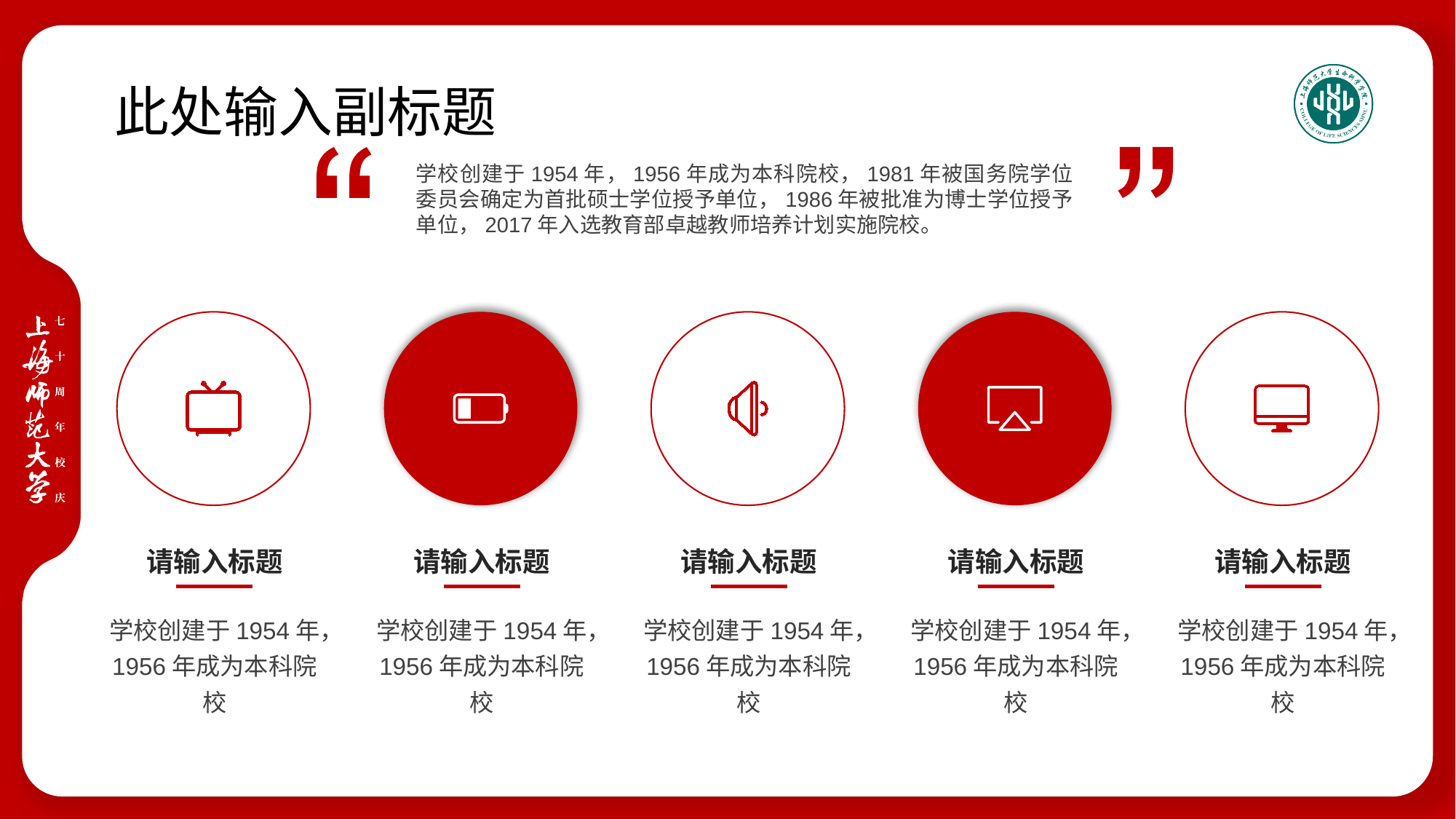

此处输入副标题

学校创建于1954年，1956年成为本科院校，1981年被国务院学位委员会确定为首批硕士学位授予单位，1986年被批准为博士学位授予单位，2017年入选教育部卓越教师培养计划实施院校。

请输入标题
请输入标题
请输入标题
请输入标题
请输入标题
学校创建于1954年，
1956年成为本科院校
学校创建于1954年，
1956年成为本科院校
学校创建于1954年，
1956年成为本科院校
学校创建于1954年，
1956年成为本科院校
学校创建于1954年，
1956年成为本科院校